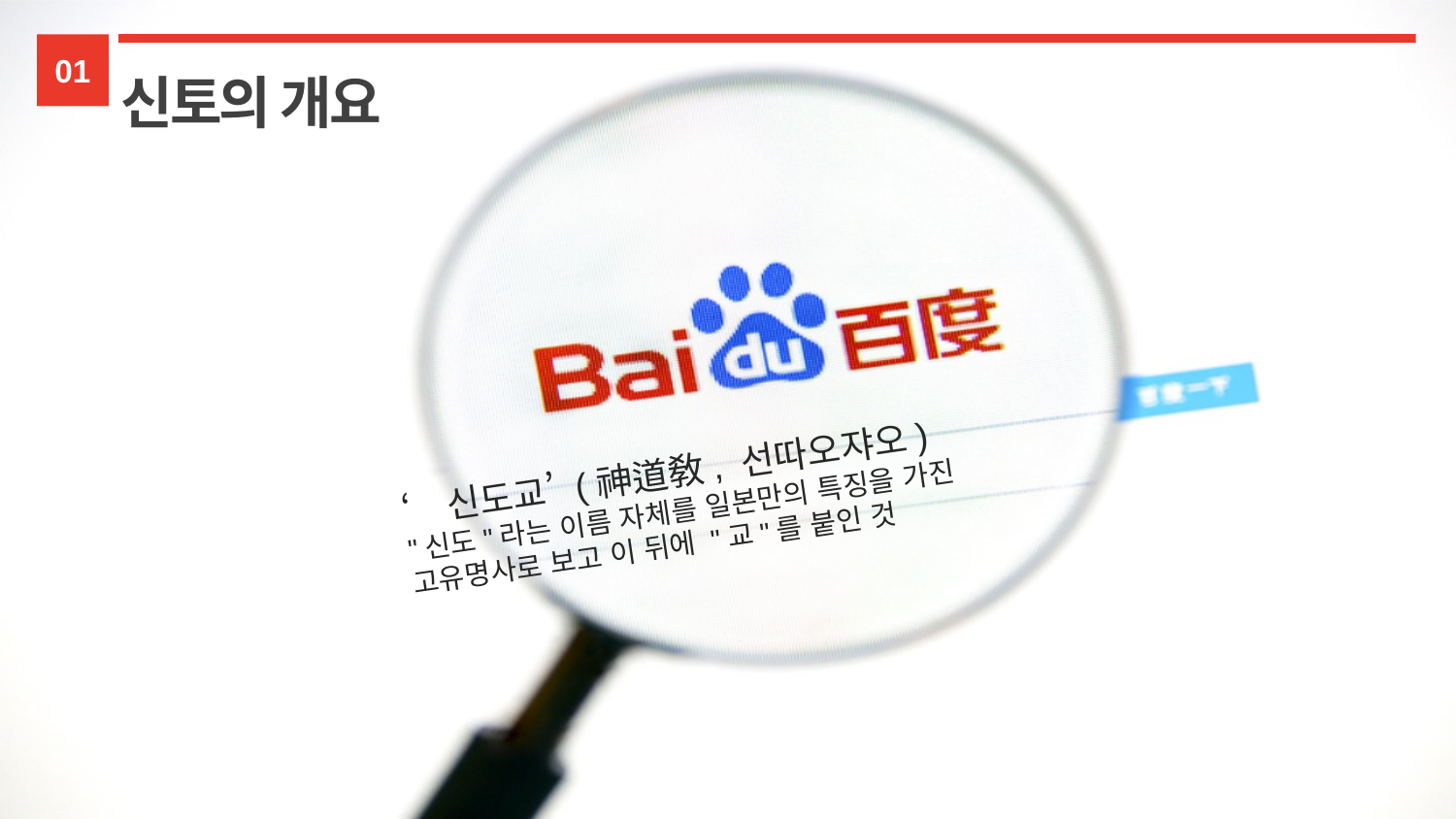

01
신토의 개요
‘신도교’ (神道敎, 선따오쟈오)
"신도"라는 이름 자체를 일본만의 특징을 가진 고유명사로 보고 이 뒤에 "교"를 붙인 것